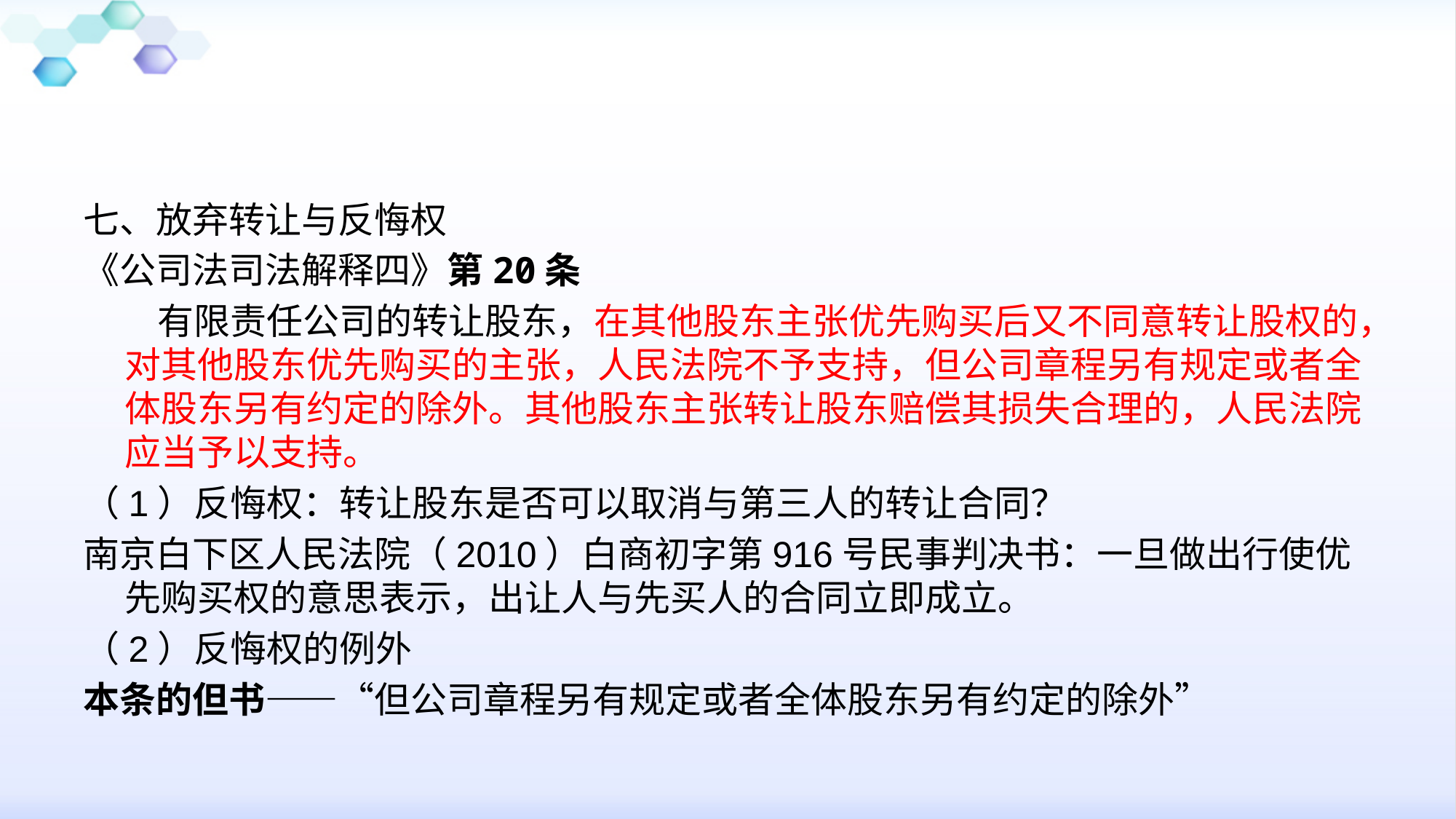

七、放弃转让与反悔权
《公司法司法解释四》第20条
        有限责任公司的转让股东，在其他股东主张优先购买后又不同意转让股权的，对其他股东优先购买的主张，人民法院不予支持，但公司章程另有规定或者全体股东另有约定的除外。其他股东主张转让股东赔偿其损失合理的，人民法院应当予以支持。
（1）反悔权：转让股东是否可以取消与第三人的转让合同？
南京白下区人民法院（2010）白商初字第916号民事判决书：一旦做出行使优先购买权的意思表示，出让人与先买人的合同立即成立。
（2）反悔权的例外
本条的但书——“但公司章程另有规定或者全体股东另有约定的除外”